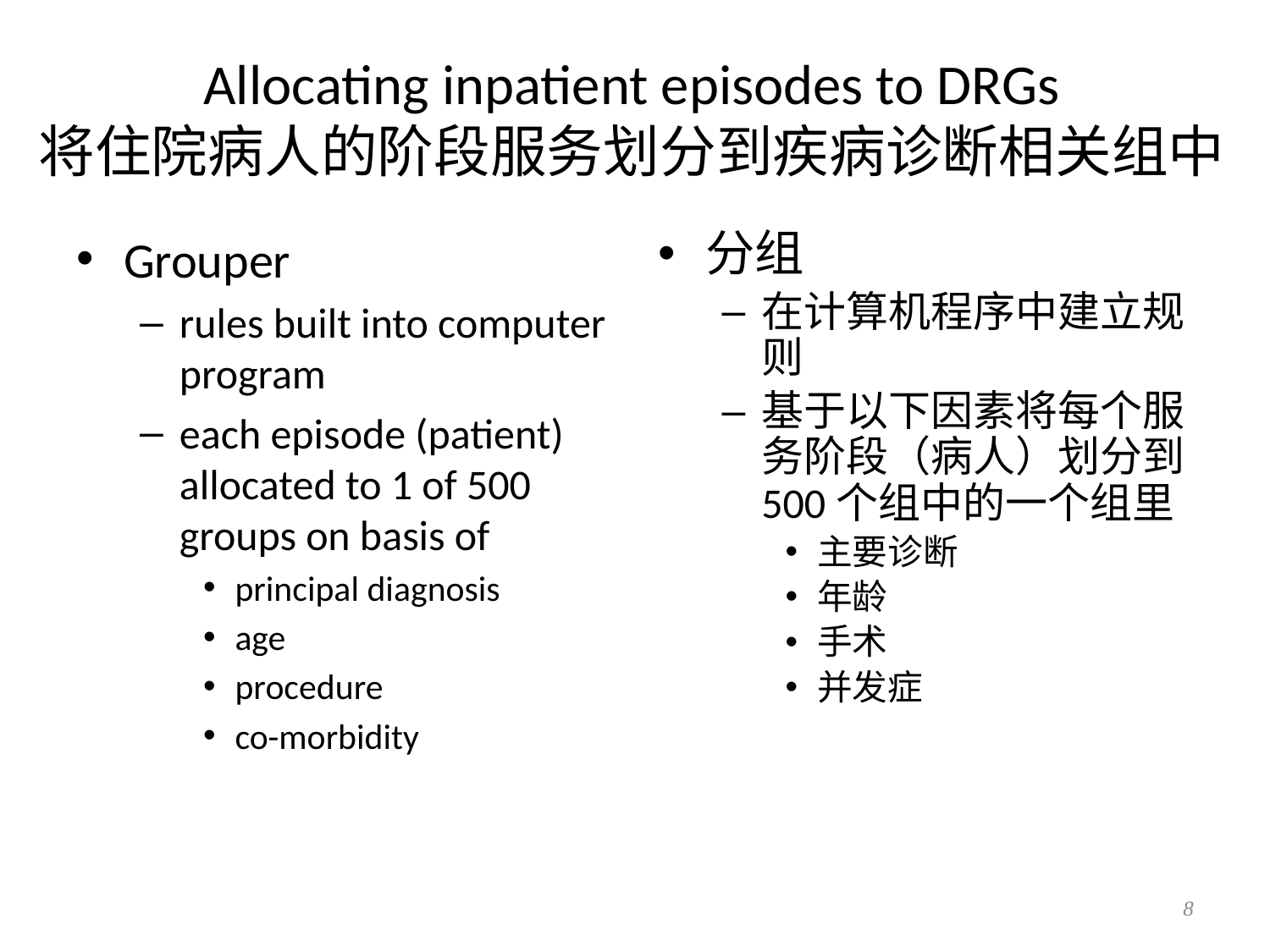

# Allocating inpatient episodes to DRGs 将住院病人的阶段服务划分到疾病诊断相关组中
Grouper
rules built into computer program
each episode (patient) allocated to 1 of 500 groups on basis of
principal diagnosis
age
procedure
co-morbidity
分组
在计算机程序中建立规则
基于以下因素将每个服务阶段（病人）划分到500个组中的一个组里
主要诊断
年龄
手术
并发症
8